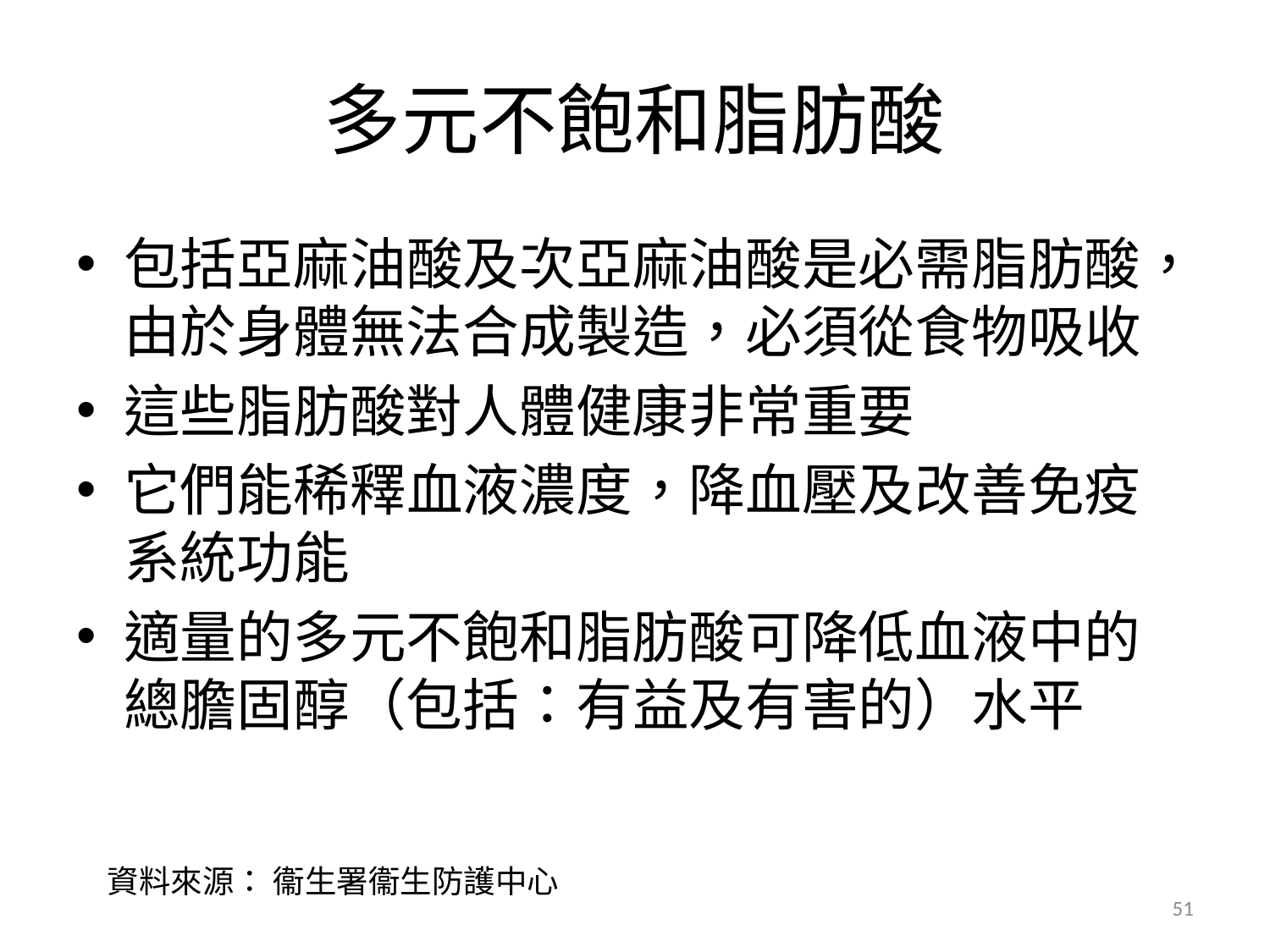

# 多元不飽和脂肪酸
包括亞麻油酸及次亞麻油酸是必需脂肪酸，由於身體無法合成製造，必須從食物吸收
這些脂肪酸對人體健康非常重要
它們能稀釋血液濃度，降血壓及改善免疫系統功能
適量的多元不飽和脂肪酸可降低血液中的總膽固醇（包括：有益及有害的）水平
資料來源： 衞生署衞生防護中心
51